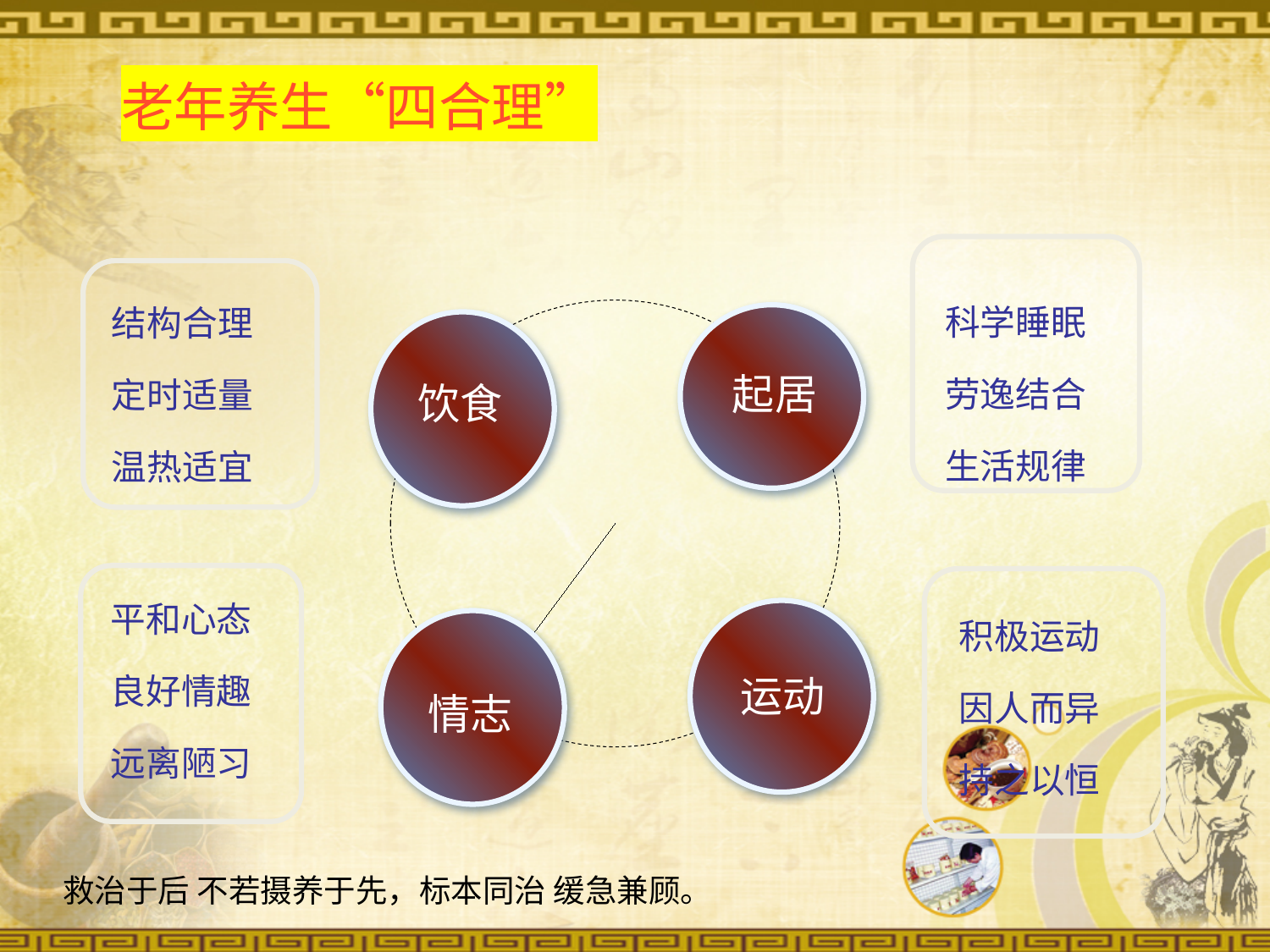

老年养生“四合理”

科学睡眠
劳逸结合
生活规律

结构合理
定时适量
温热适宜

起居
饮食

平和心态
良好情趣
远离陋习

积极运动
因人而异
持之以恒

情志
运动
救治于后 不若摄养于先，标本同治 缓急兼顾。